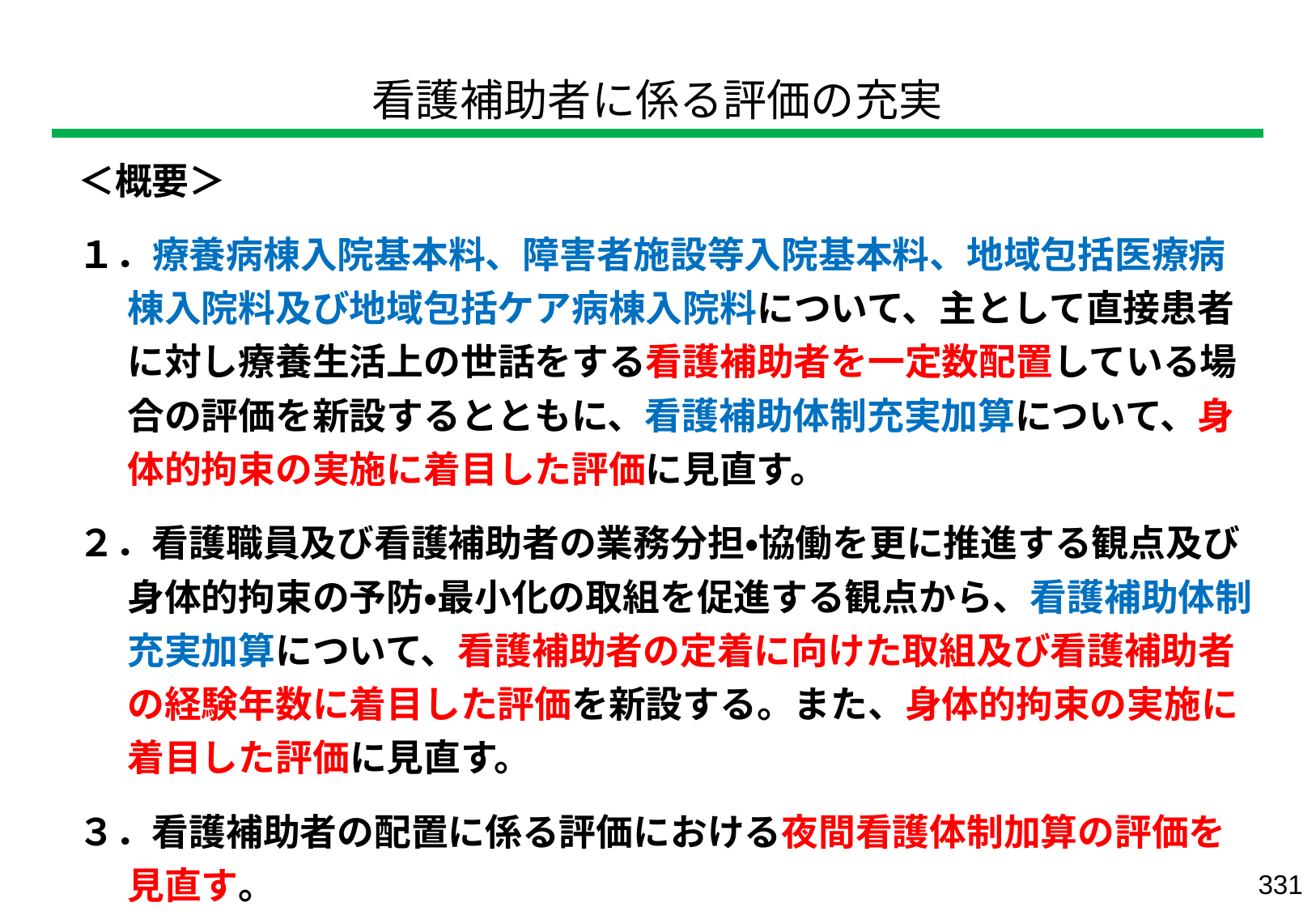

| 看護補助者に係る評価の充実 |
| --- |
| ＜概要＞ １．療養病棟入院基本料、障害者施設等入院基本料、地域包括医療病棟入院料及び地域包括ケア病棟入院料について、主として直接患者に対し療養生活上の世話をする看護補助者を一定数配置している場合の評価を新設するとともに、看護補助体制充実加算について、身体的拘束の実施に着目した評価に見直す。 ２．看護職員及び看護補助者の業務分担・協働を更に推進する観点及び身体的拘束の予防・最小化の取組を促進する観点から、看護補助体制充実加算について、看護補助者の定着に向けた取組及び看護補助者の経験年数に着目した評価を新設する。また、身体的拘束の実施に着目した評価に見直す。 ３．看護補助者の配置に係る評価における夜間看護体制加算の評価を見直す。 　※ 急性期看護補助体制の注３「夜間看護体制加算」、看護補助加算の注３「夜間看護体制加算」、障害者施設等入院基本料の注10「夜間看護体制加算」が該当 |
| --- |
331